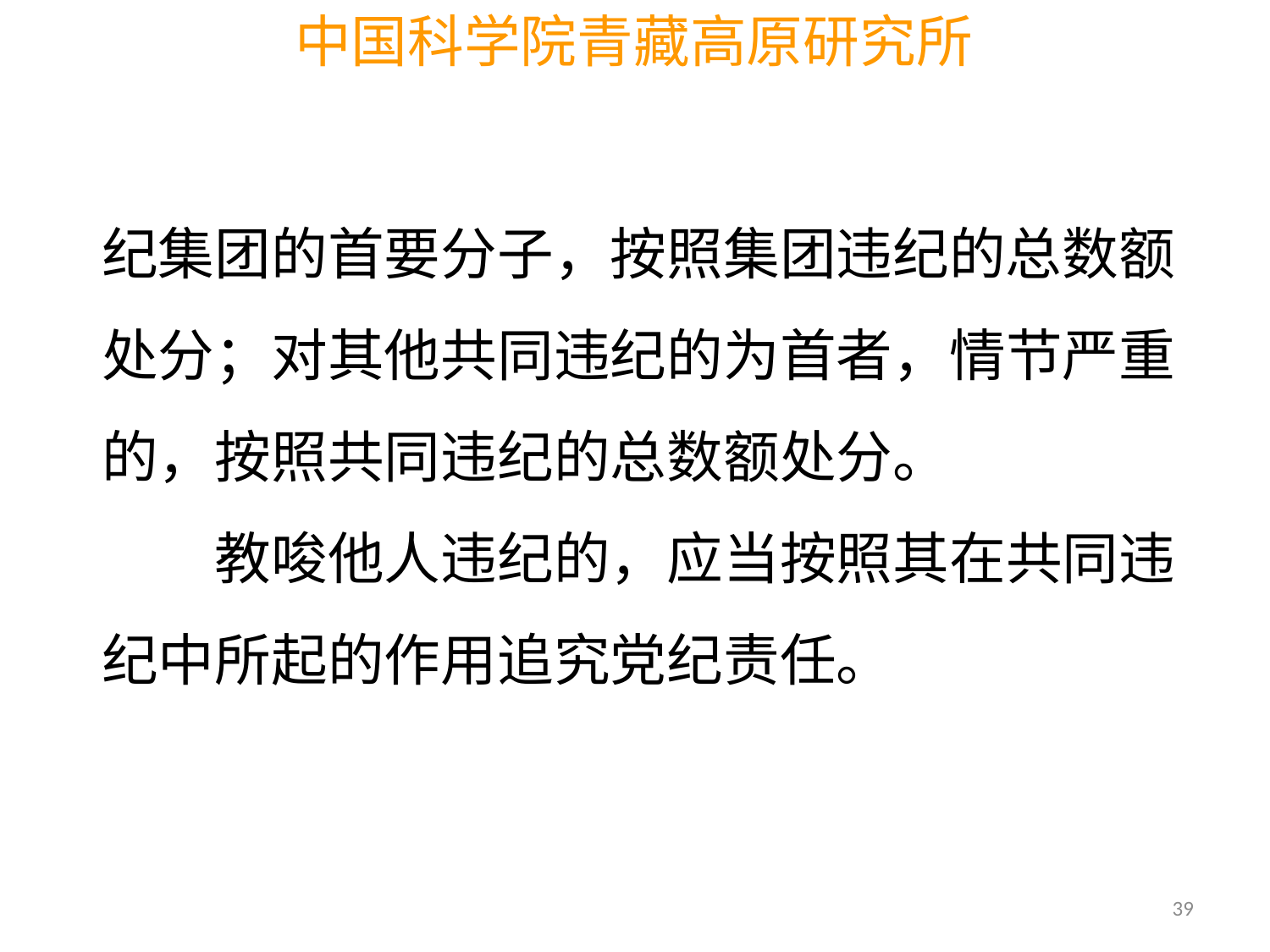

纪集团的首要分子，按照集团违纪的总数额处分；对其他共同违纪的为首者，情节严重的，按照共同违纪的总数额处分。
　　教唆他人违纪的，应当按照其在共同违纪中所起的作用追究党纪责任。
39